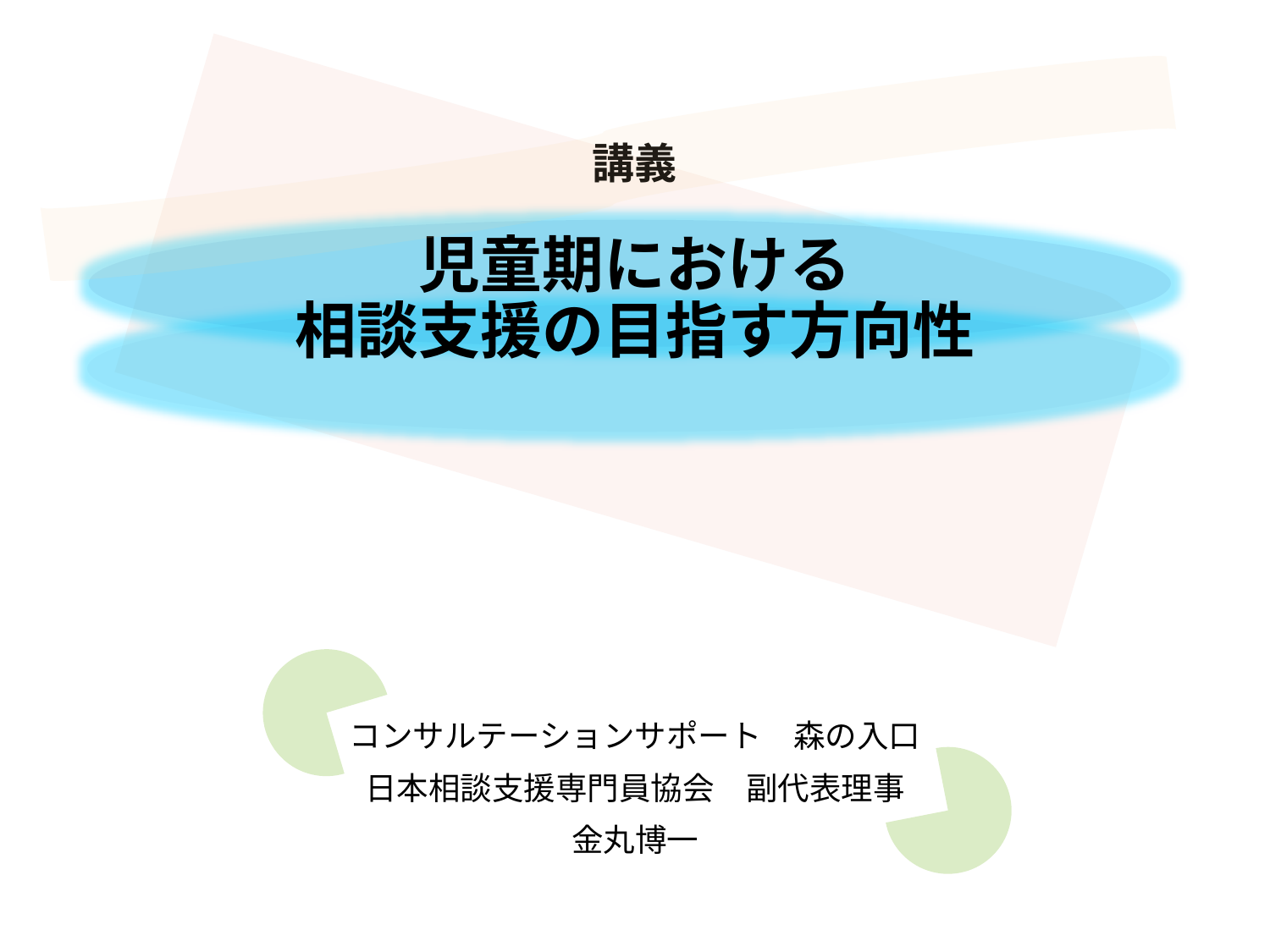

# 講義 児童期における 相談支援の目指す方向性

コンサルテーションサポート　森の入口
日本相談支援専門員協会　副代表理事
金丸博一